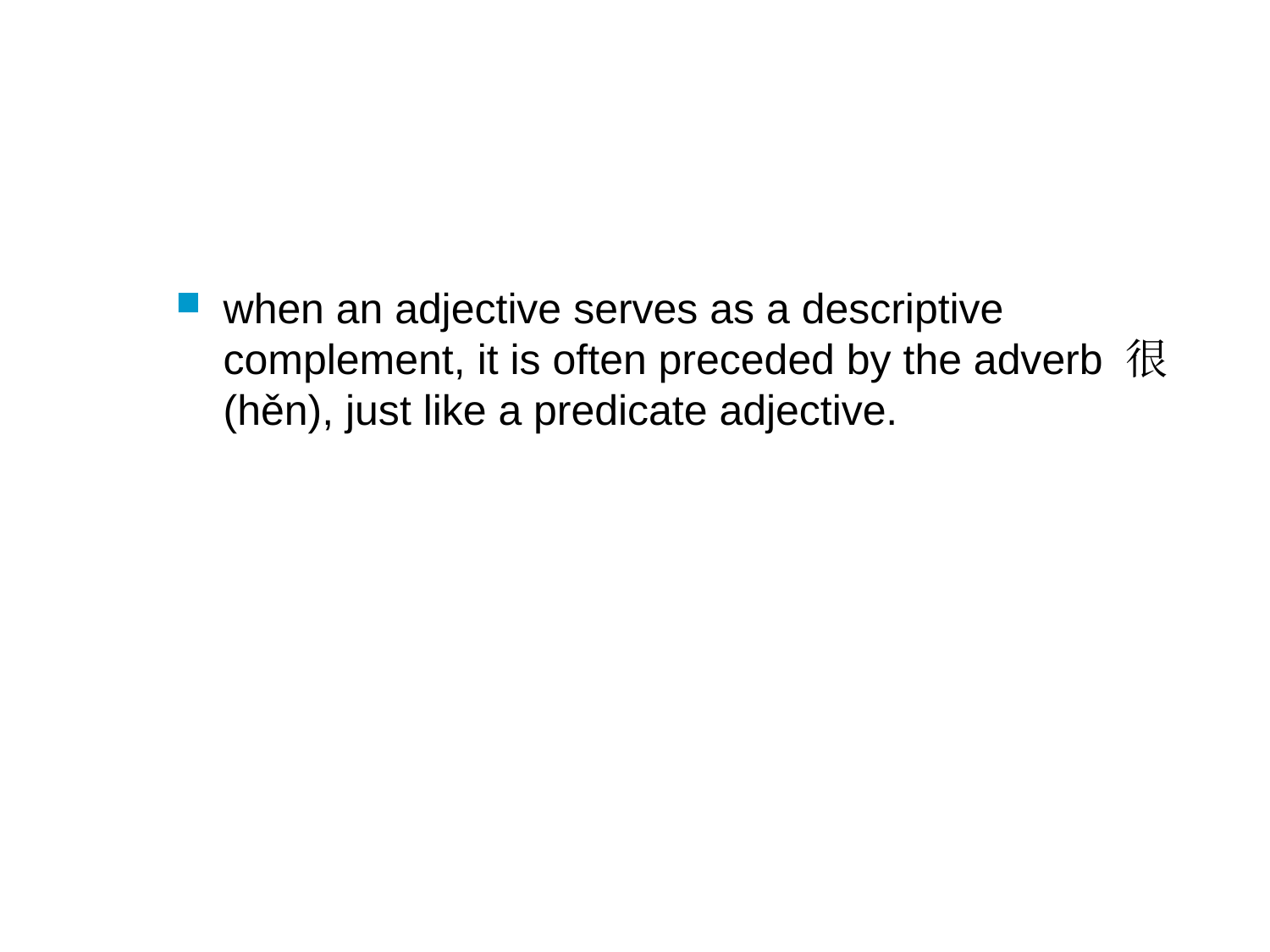

#
when an adjective serves as a descriptive complement, it is often preceded by the adverb 很 (hěn), just like a predicate adjective.